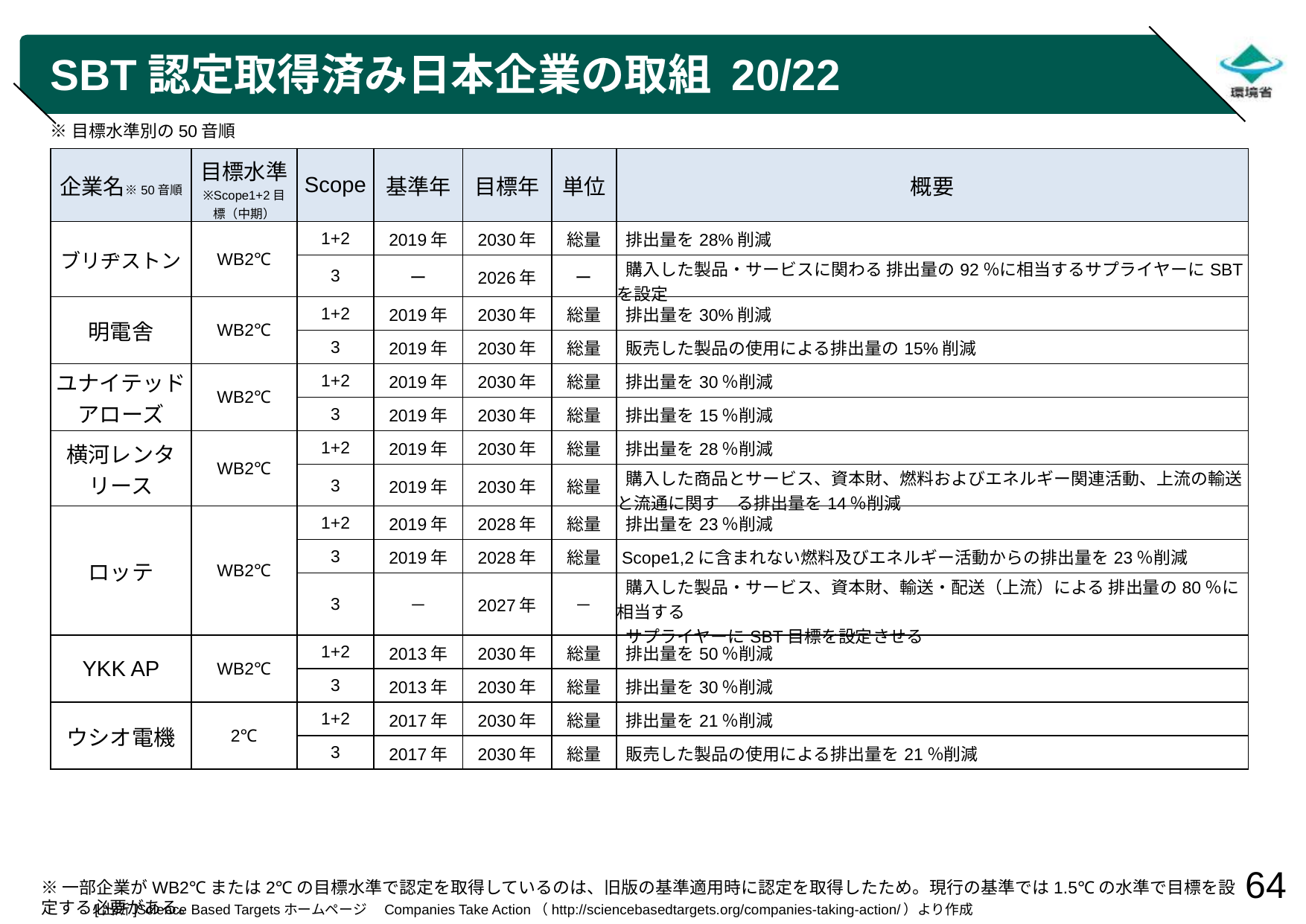

# SBT認定取得済み日本企業の取組 20/22
※目標水準別の50音順
| 企業名※50音順 | 目標水準 ※Scope1+2目標（中期） | Scope | 基準年 | 目標年 | 単位 | 概要 |
| --- | --- | --- | --- | --- | --- | --- |
| ブリヂストン | WB2℃ | 1+2 | 2019年 | 2030年 | 総量 | 排出量を28%削減 |
|  |  | 3 | ー | 2026年 | ー | 購入した製品・サービスに関わる 排出量の92％に相当するサプライヤーにSBTを設定 |
| 明電舎 | WB2℃ | 1+2 | 2019年 | 2030年 | 総量 | 排出量を30%削減 |
|  |  | 3 | 2019年 | 2030年 | 総量 | 販売した製品の使用による排出量の15%削減 |
| ユナイテッドアローズ | WB2℃ | 1+2 | 2019年 | 2030年 | 総量 | 排出量を30％削減 |
|  |  | 3 | 2019年 | 2030年 | 総量 | 排出量を15％削減 |
| 横河レンタリース | WB2℃ | 1+2 | 2019年 | 2030年 | 総量 | 排出量を28％削減 |
|  |  | 3 | 2019年 | 2030年 | 総量 | 購入した商品とサービス、資本財、燃料およびエネルギー関連活動、上流の輸送と流通に関す　る排出量を14％削減 |
| ロッテ | WB2℃ | 1+2 | 2019年 | 2028年 | 総量 | 排出量を23％削減 |
|  |  | 3 | 2019年 | 2028年 | 総量 | Scope1,2に含まれない燃料及びエネルギー活動からの排出量を23％削減 |
|  |  | 3 | － | 2027年 | － | 購入した製品・サービス、資本財、輸送・配送（上流）による 排出量の80％に相当する サプライヤーにSBT目標を設定させる |
| YKK AP | WB2℃ | 1+2 | 2013年 | 2030年 | 総量 | 排出量を50％削減 |
|  |  | 3 | 2013年 | 2030年 | 総量 | 排出量を30％削減 |
| ウシオ電機 | 2℃ | 1+2 | 2017年 | 2030年 | 総量 | 排出量を21％削減 |
|  |  | 3 | 2017年 | 2030年 | 総量 | 販売した製品の使用による排出量を21％削減 |
※一部企業がWB2℃または2℃の目標水準で認定を取得しているのは、旧版の基準適用時に認定を取得したため。現行の基準では1.5℃の水準で目標を設定する必要がある。
[出所]Science Based Targetsホームページ　Companies Take Action（http://sciencebasedtargets.org/companies-taking-action/）より作成